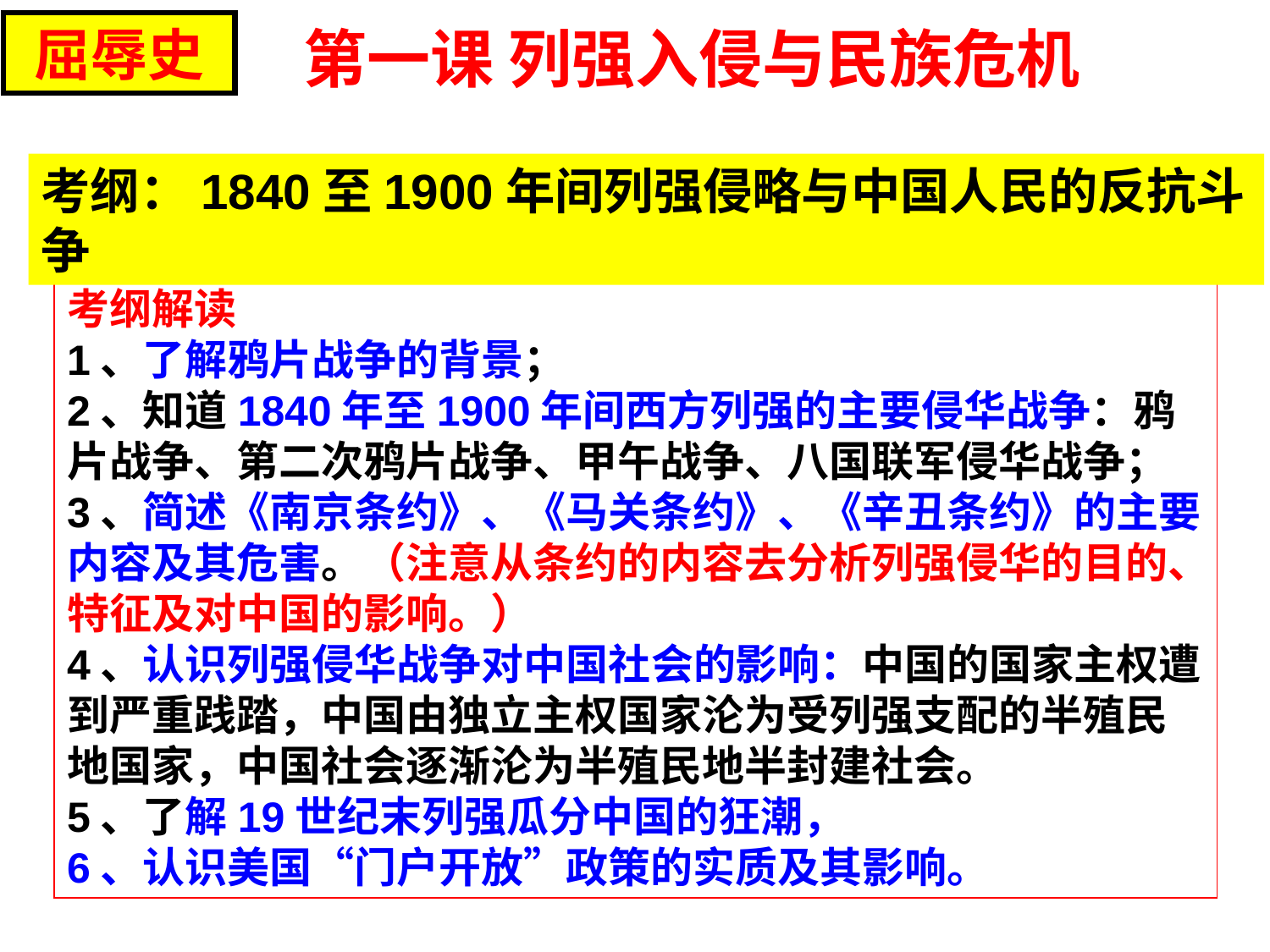

屈辱史
第一课 列强入侵与民族危机
考纲：1840至1900年间列强侵略与中国人民的反抗斗争
考纲解读
1、了解鸦片战争的背景；
2、知道1840年至1900年间西方列强的主要侵华战争：鸦片战争、第二次鸦片战争、甲午战争、八国联军侵华战争；
3、简述《南京条约》、《马关条约》、《辛丑条约》的主要内容及其危害。（注意从条约的内容去分析列强侵华的目的、特征及对中国的影响。）
4、认识列强侵华战争对中国社会的影响：中国的国家主权遭到严重践踏，中国由独立主权国家沦为受列强支配的半殖民地国家，中国社会逐渐沦为半殖民地半封建社会。
5、了解19世纪末列强瓜分中国的狂潮，
6、认识美国“门户开放”政策的实质及其影响。